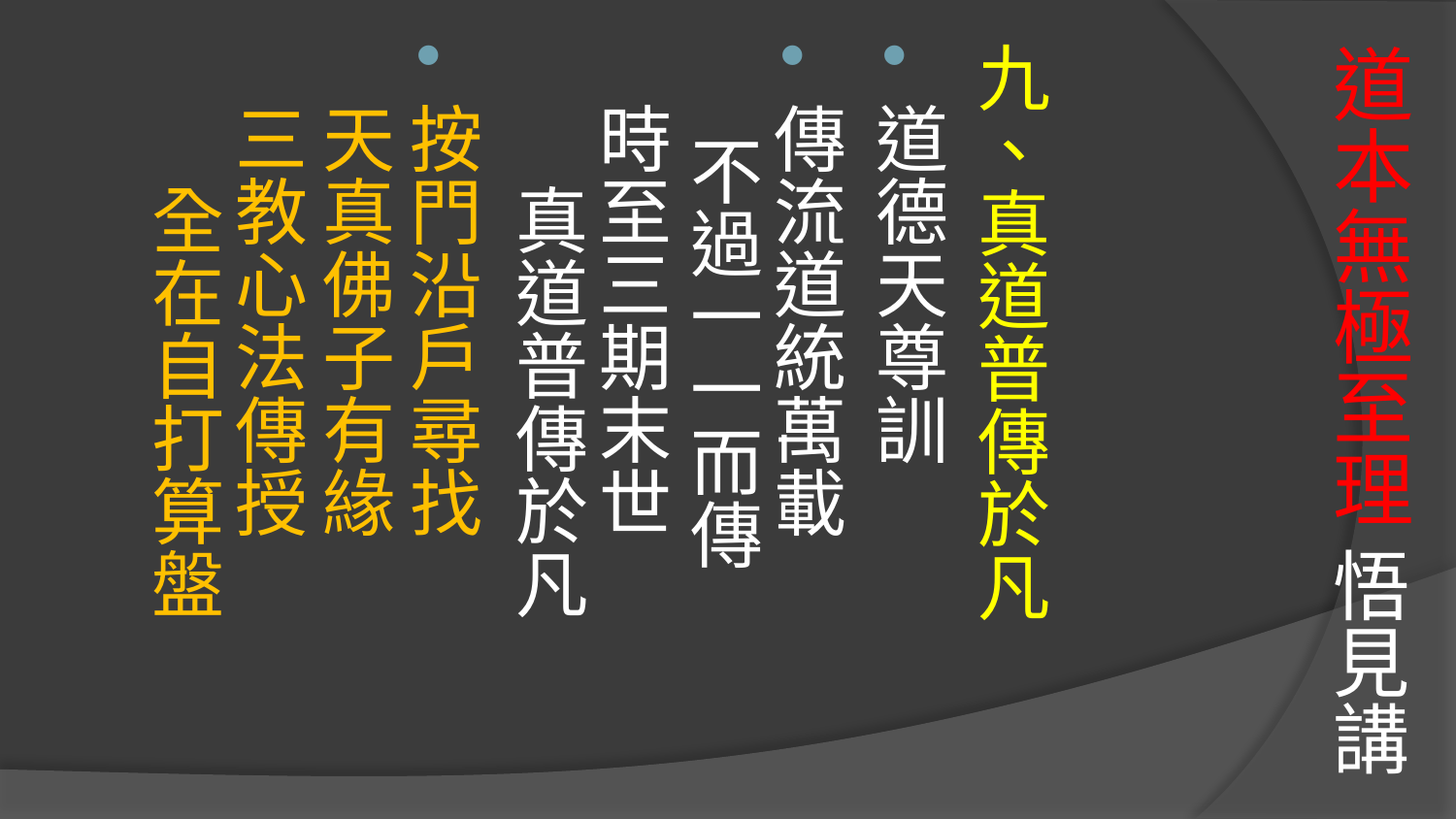

九、真道普傳於凡
道德天尊訓
傳流道統萬載　             不過一一而傳
時至三期末世　                真道普傳於凡
按門沿戶尋找　          天真佛子有緣
三教心法傳授　                全在自打算盤

# 道本無極至理 悟見講